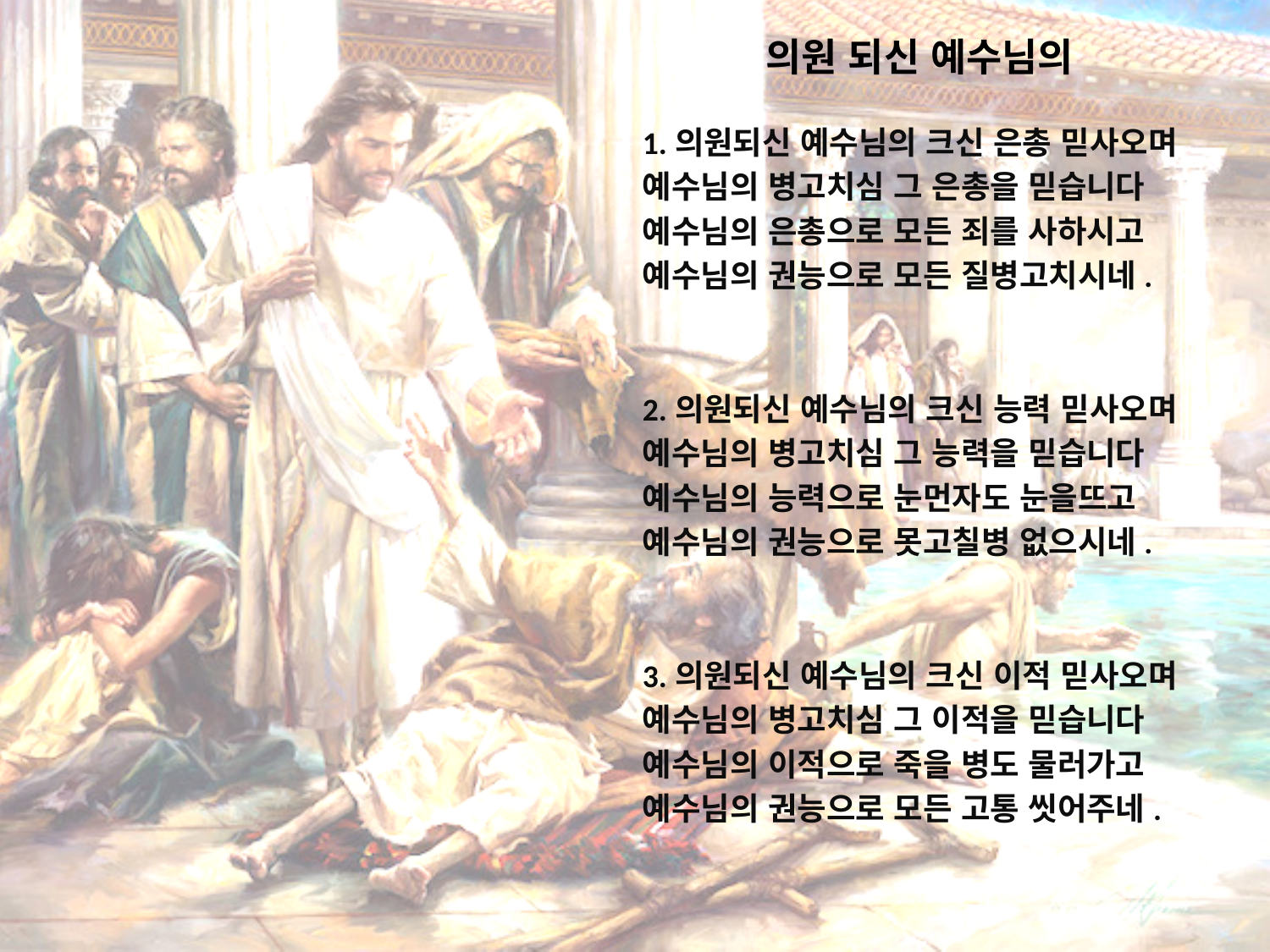

# 의원 되신 예수님의
1.의원되신 예수님의 크신 은총 믿사오며
예수님의 병고치심 그 은총을 믿습니다
예수님의 은총으로 모든 죄를 사하시고
예수님의 권능으로 모든 질병고치시네.

2.의원되신 예수님의 크신 능력 믿사오며
예수님의 병고치심 그 능력을 믿습니다
예수님의 능력으로 눈먼자도 눈을뜨고
예수님의 권능으로 못고칠병 없으시네.

3.의원되신 예수님의 크신 이적 믿사오며
예수님의 병고치심 그 이적을 믿습니다
예수님의 이적으로 죽을 병도 물러가고
예수님의 권능으로 모든 고통 씻어주네.